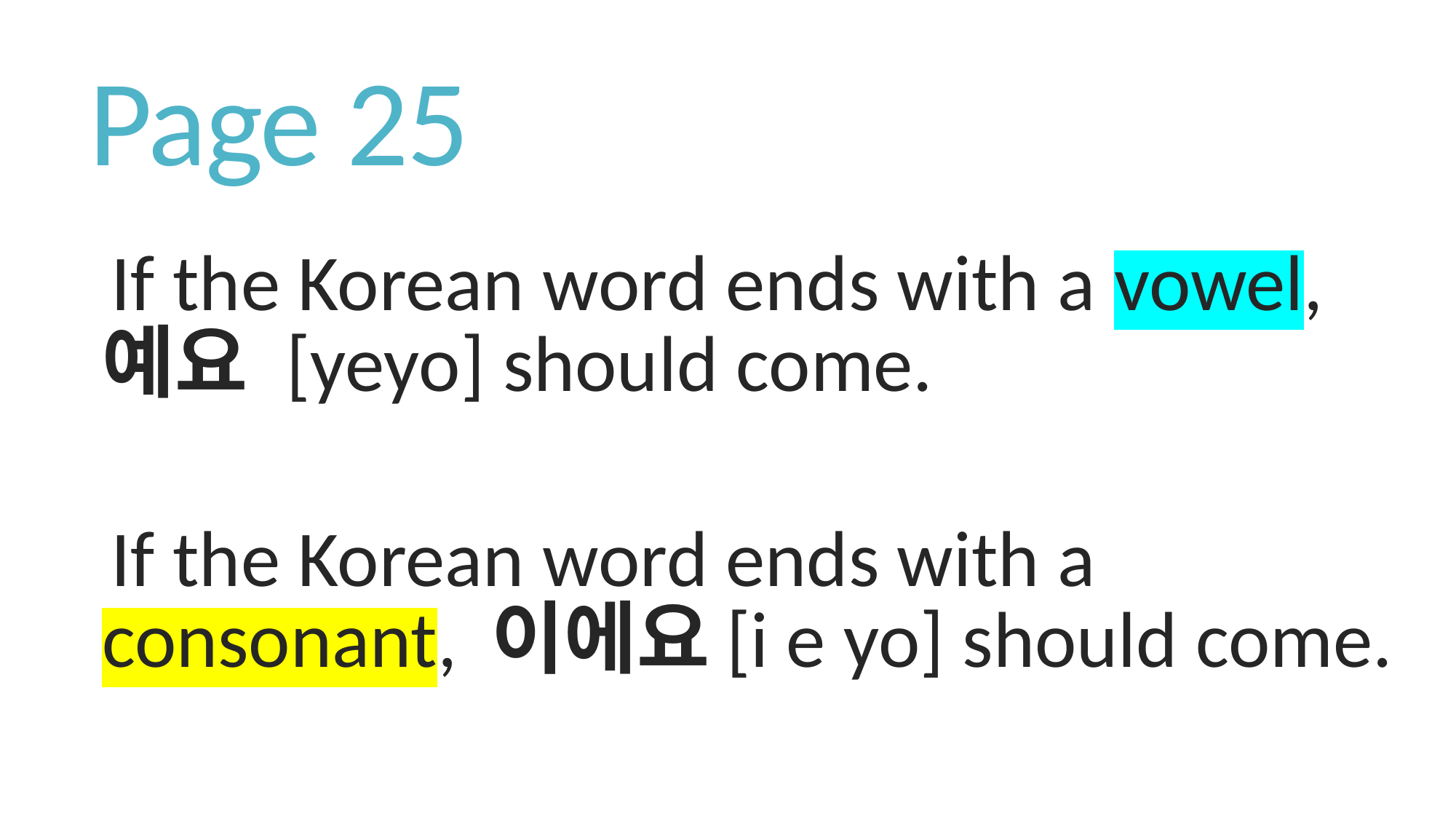

# Page 25
If the Korean word ends with a vowel, 예요 [yeyo] should come.

If the Korean word ends with a consonant, 이에요[i e yo] should come.